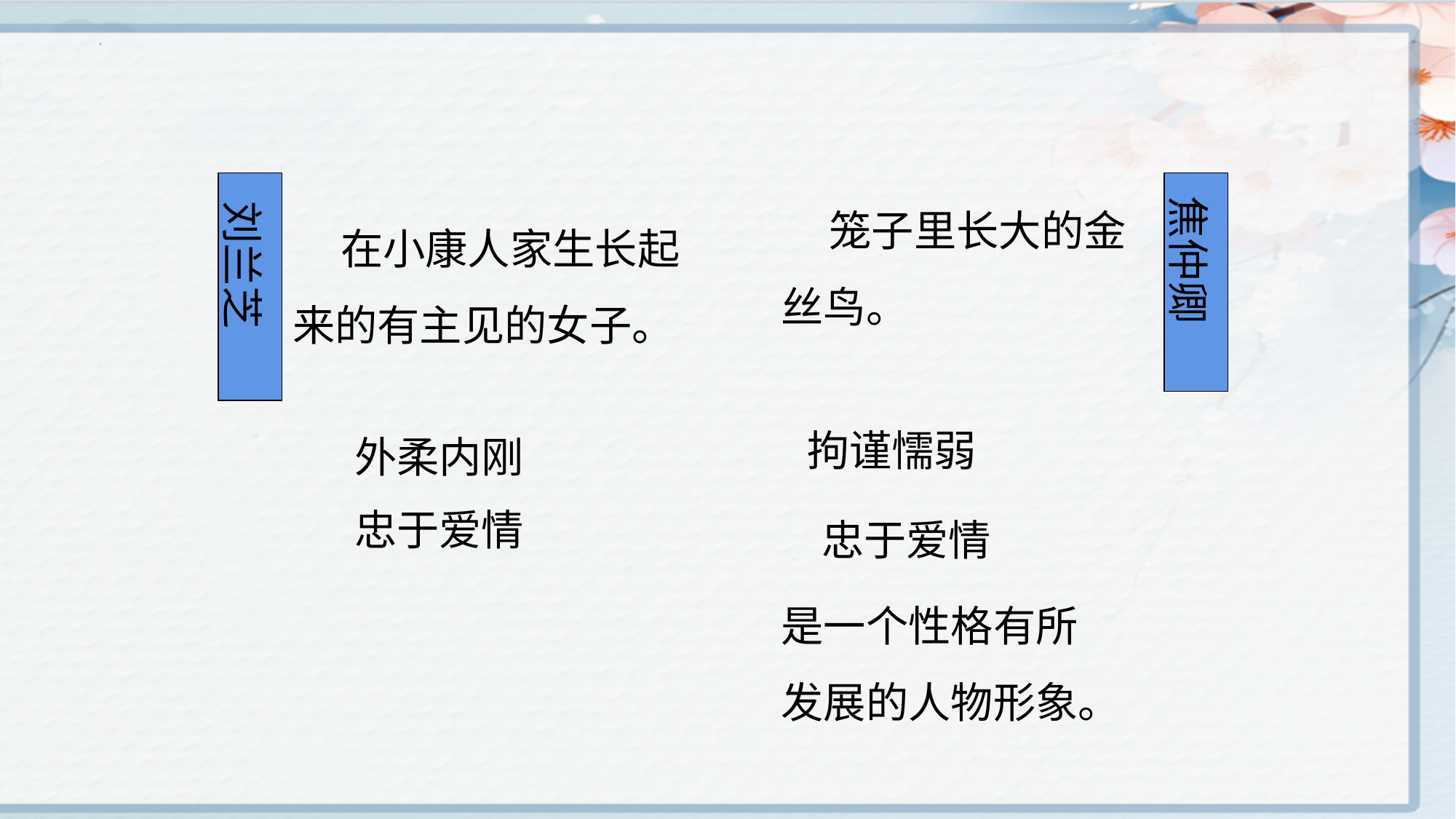

笼子里长大的金丝鸟。

焦仲卿
刘兰芝
    在小康人家生长起来的有主见的女子。

拘谨懦弱
外柔内刚
忠于爱情
 忠于爱情
是一个性格有所
发展的人物形象。